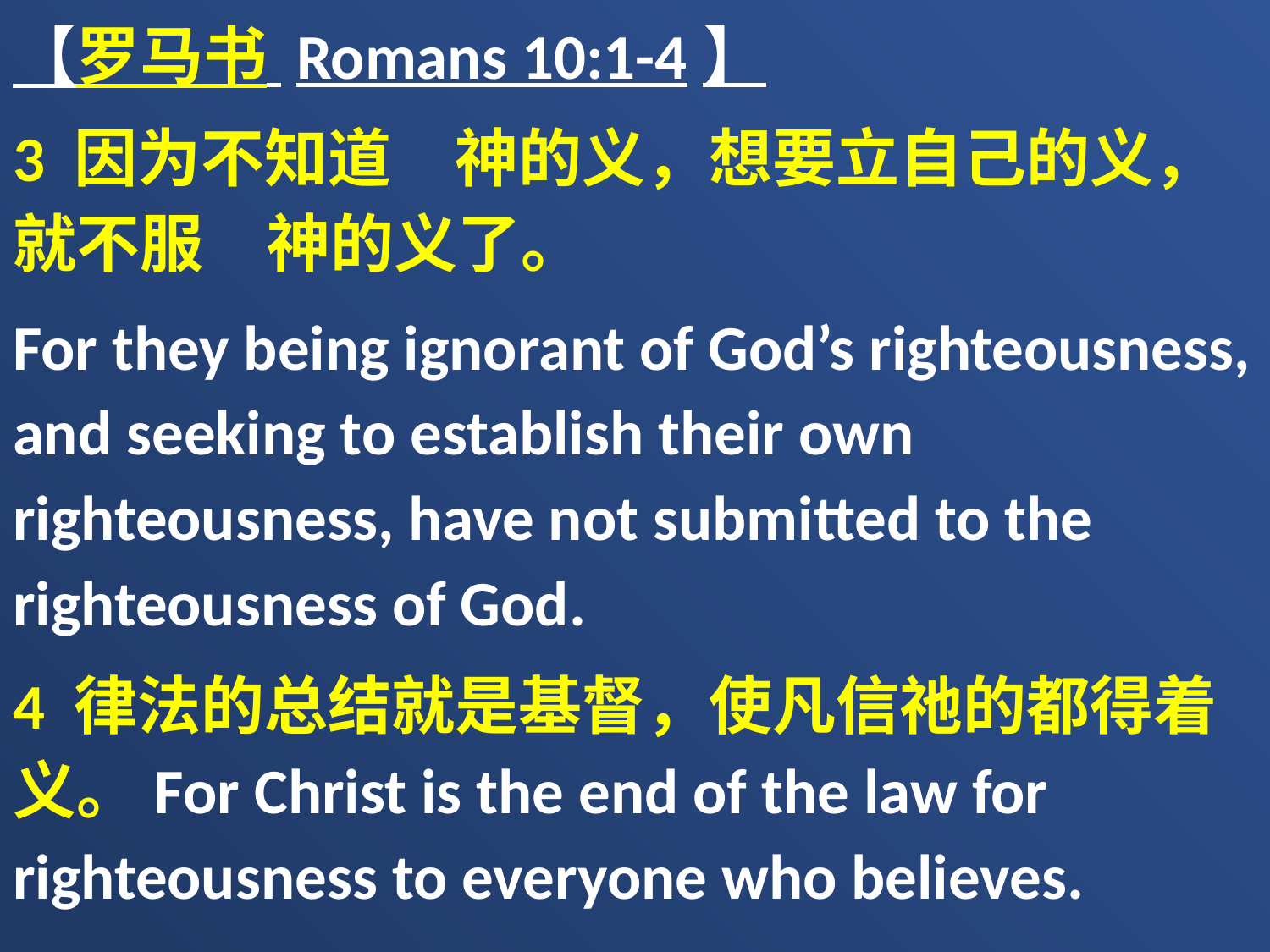

【罗马书 Romans 10:1-4】
3 因为不知道　神的义，想要立自己的义，就不服　神的义了。
For they being ignorant of God’s righteousness, and seeking to establish their own righteousness, have not submitted to the righteousness of God.
4 律法的总结就是基督，使凡信祂的都得着义。For Christ is the end of the law for righteousness to everyone who believes.